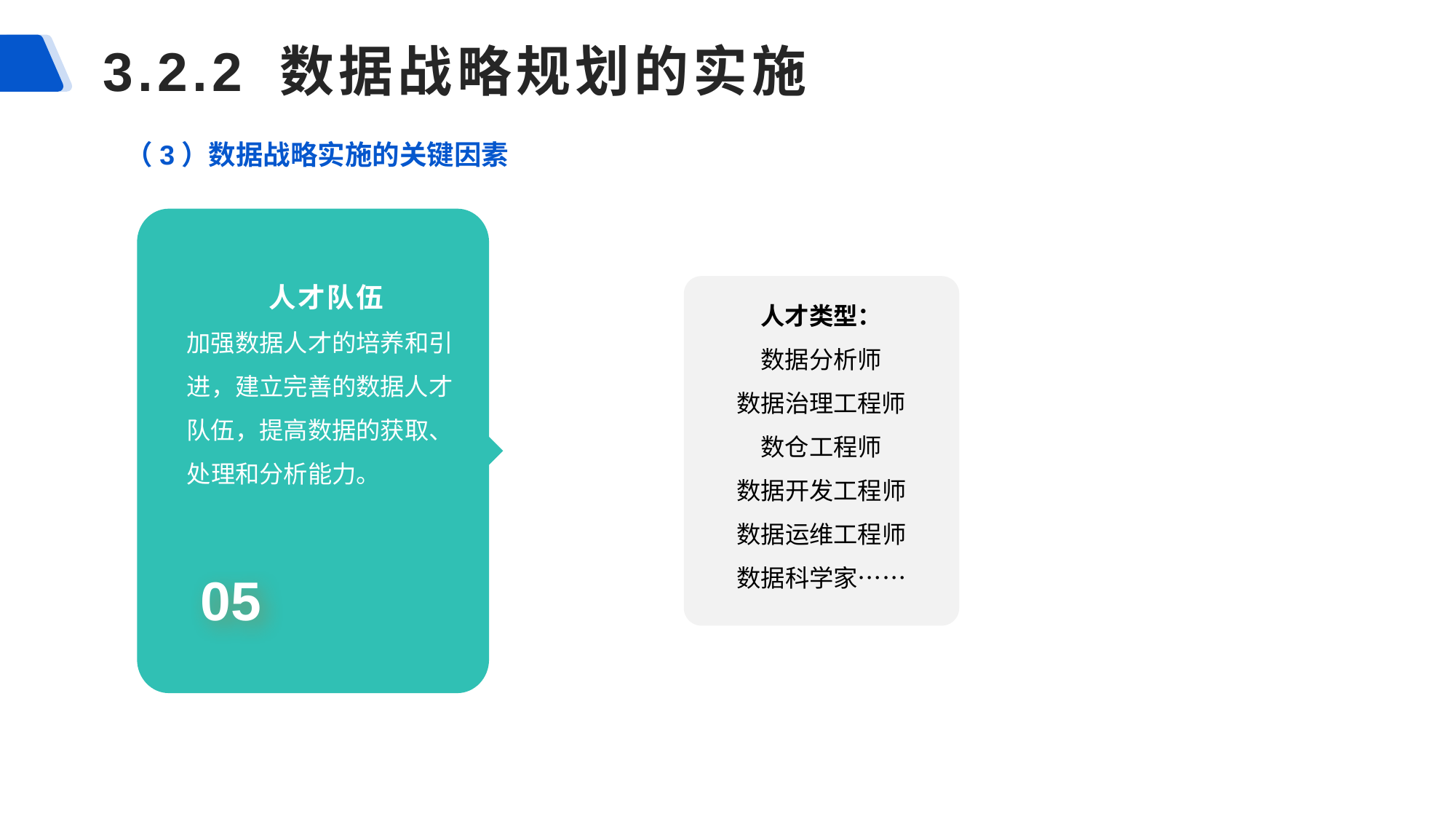

3.2.2 数据战略规划的实施
（3）数据战略实施的关键因素
人才队伍
加强数据人才的培养和引进，建立完善的数据人才队伍，提高数据的获取、处理和分析能力。

人才类型：
数据分析师
数据治理工程师
数仓工程师
数据开发工程师
数据运维工程师
数据科学家……
05